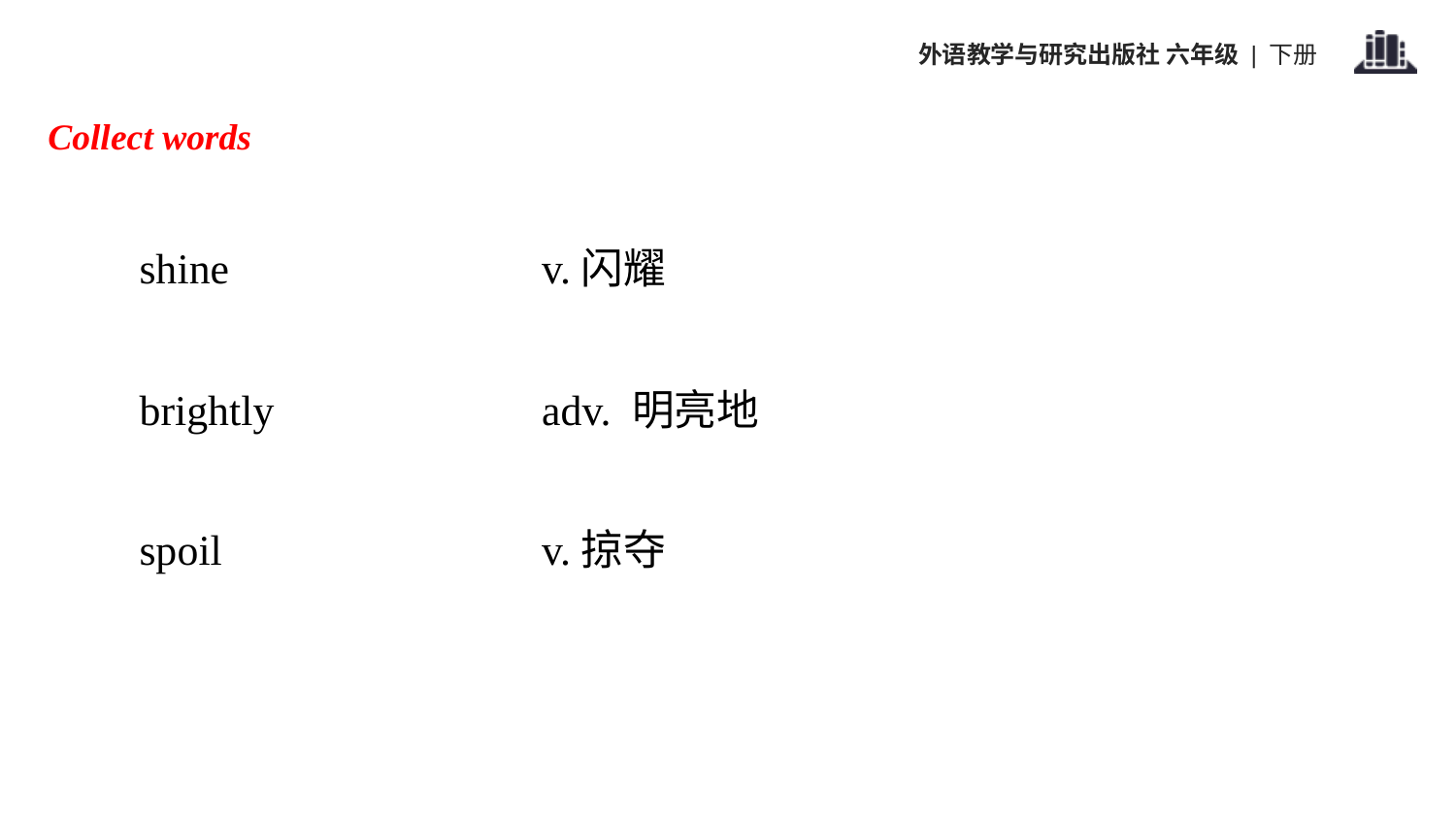

Collect words
shine
v.闪耀
brightly
adv. 明亮地
spoil
v.掠夺